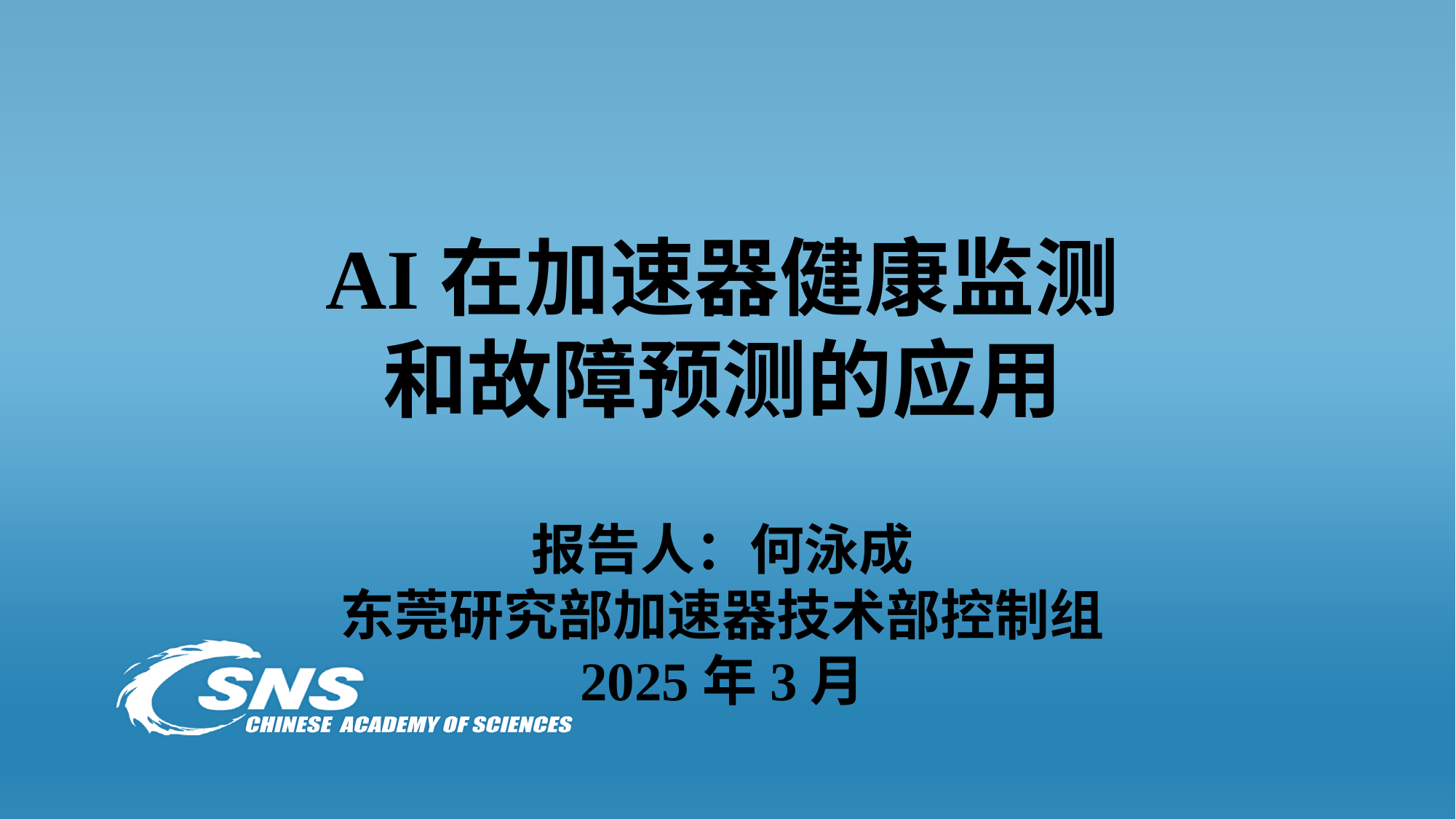

AI在加速器健康监测
和故障预测的应用
报告人：何泳成
东莞研究部加速器技术部控制组
2025年3月